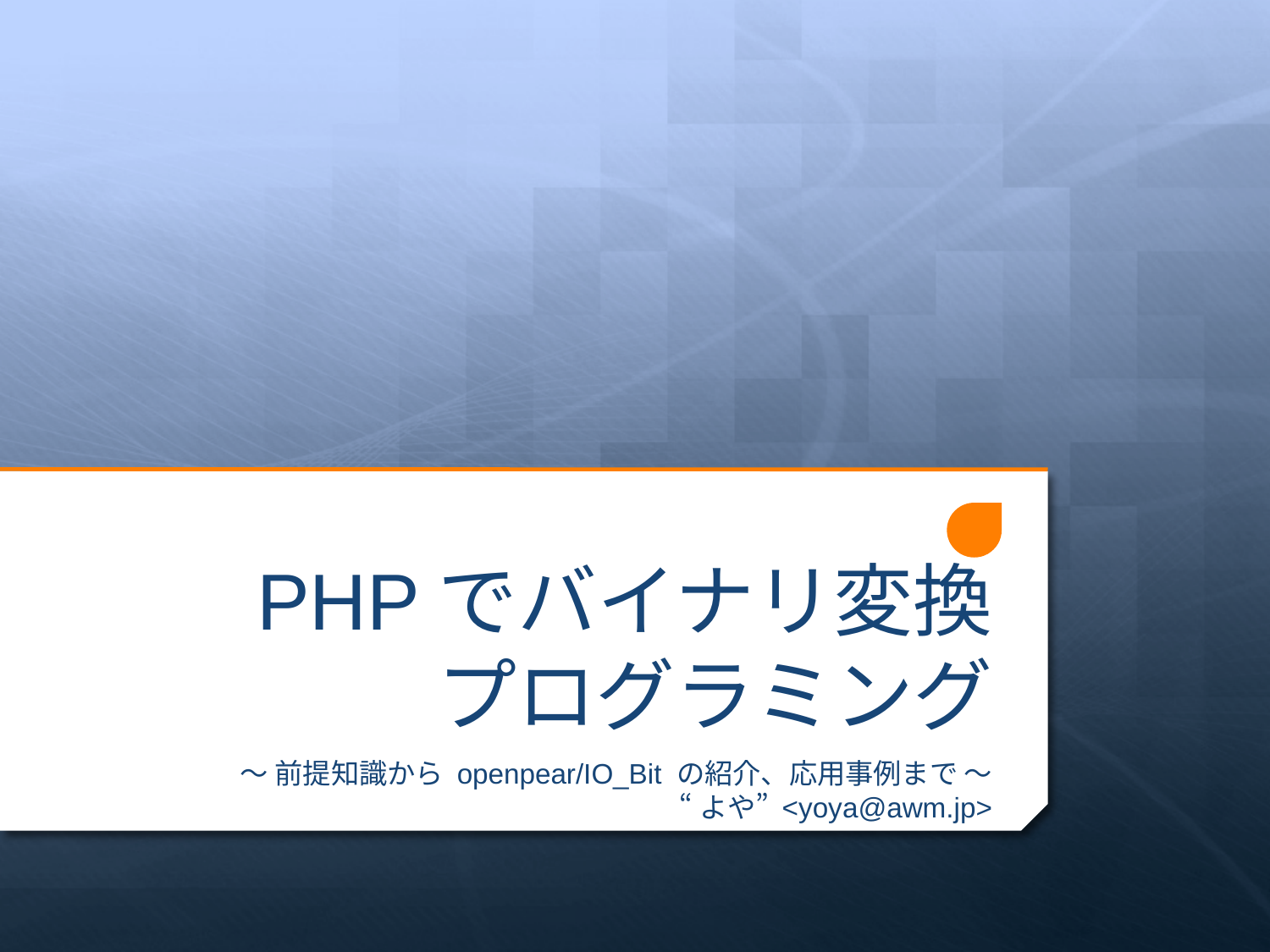

# PHPでバイナリ変換 プログラミング
〜 前提知識から openpear/IO_Bit の紹介、応用事例まで 〜
“よや” <yoya@awm.jp>